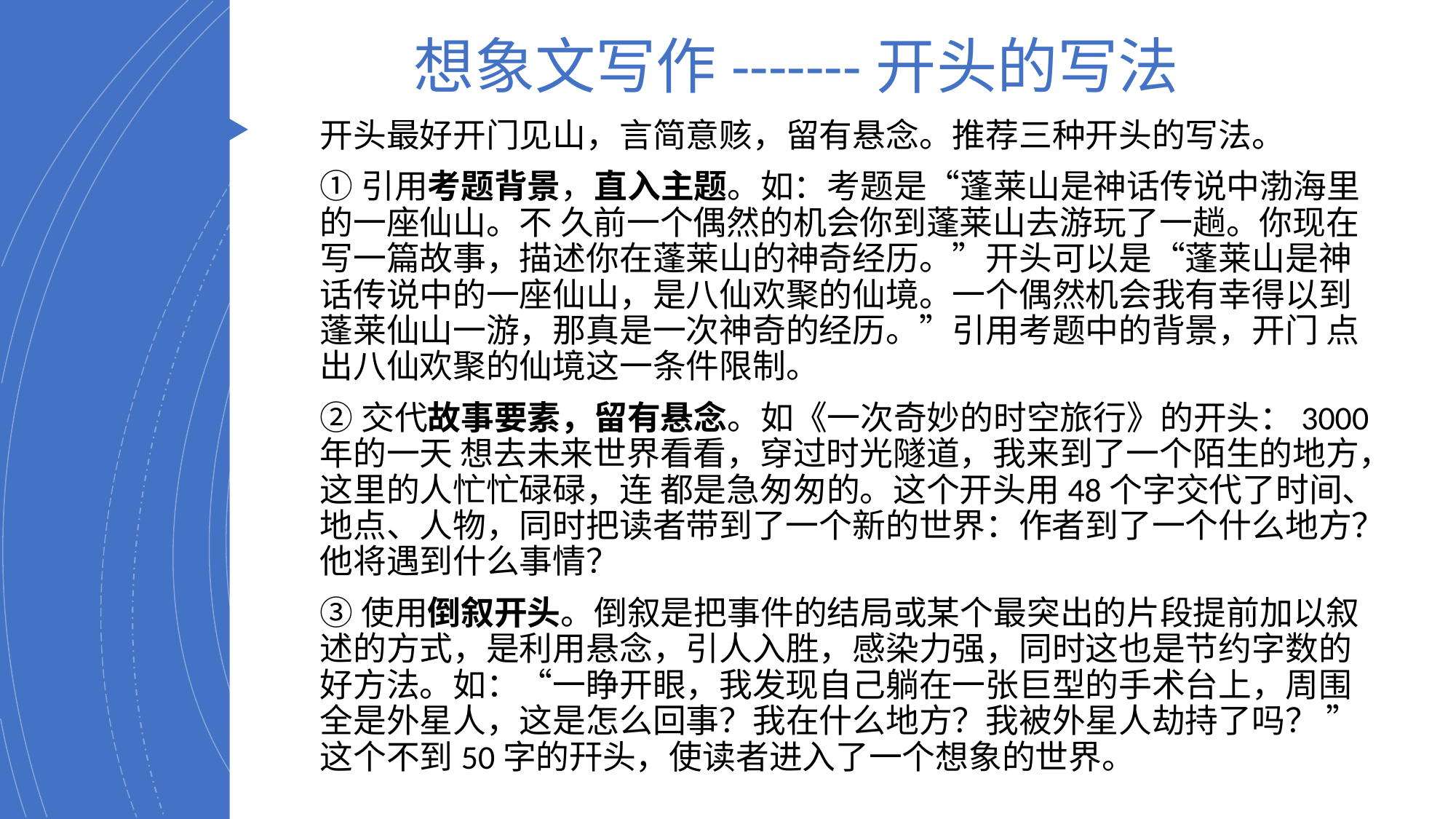

# 想象文写作-------开头的写法
开头最好开门见山，言简意赅，留有悬念。推荐三种开头的写法。
①引用考题背景，直入主题。如：考题是“蓬莱山是神话传说中渤海里的一座仙山。不 久前一个偶然的机会你到蓬莱山去游玩了一趟。你现在写一篇故事，描述你在蓬莱山的神奇经历。”开头可以是“蓬莱山是神话传说中的一座仙山，是八仙欢聚的仙境。一个偶然机会我有幸得以到蓬莱仙山一游，那真是一次神奇的经历。”引用考题中的背景，开门 点出八仙欢聚的仙境这一条件限制。
②交代故事要素，留有悬念。如《一次奇妙的时空旅行》的开头：3000年的一天 想去未来世界看看，穿过时光隧道，我来到了一个陌生的地方，这里的人忙忙碌碌，连 都是急匆匆的。这个开头用48个字交代了时间、地点、人物，同时把读者带到了一个新的世界：作者到了一个什么地方？他将遇到什么事情？
③使用倒叙开头。倒叙是把事件的结局或某个最突出的片段提前加以叙述的方式，是利用悬念，引人入胜，感染力强，同时这也是节约字数的好方法。如：“一睁开眼，我发现自己躺在一张巨型的手术台上，周围全是外星人，这是怎么回事？我在什么地方？我被外星人劫持了吗？ ”这个不到50字的幵头，使读者进入了一个想象的世界。